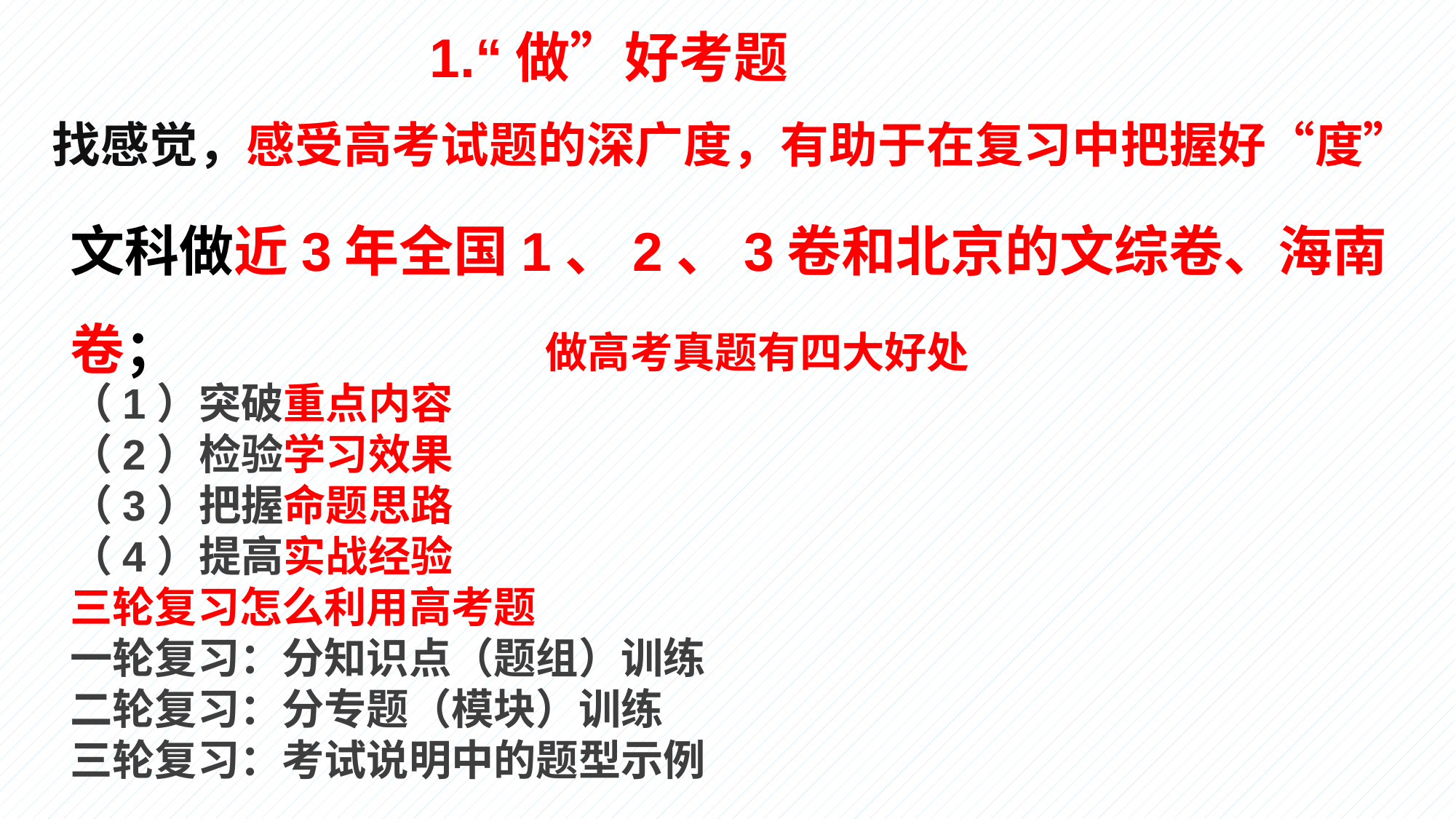

1.“做”好考题
找感觉，感受高考试题的深广度，有助于在复习中把握好“度”
文科做近3年全国1、2、3卷和北京的文综卷、海南卷；
做高考真题有四大好处
（1）突破重点内容
（2）检验学习效果
（3）把握命题思路
（4）提高实战经验
三轮复习怎么利用高考题
一轮复习：分知识点（题组）训练
二轮复习：分专题（模块）训练
三轮复习：考试说明中的题型示例